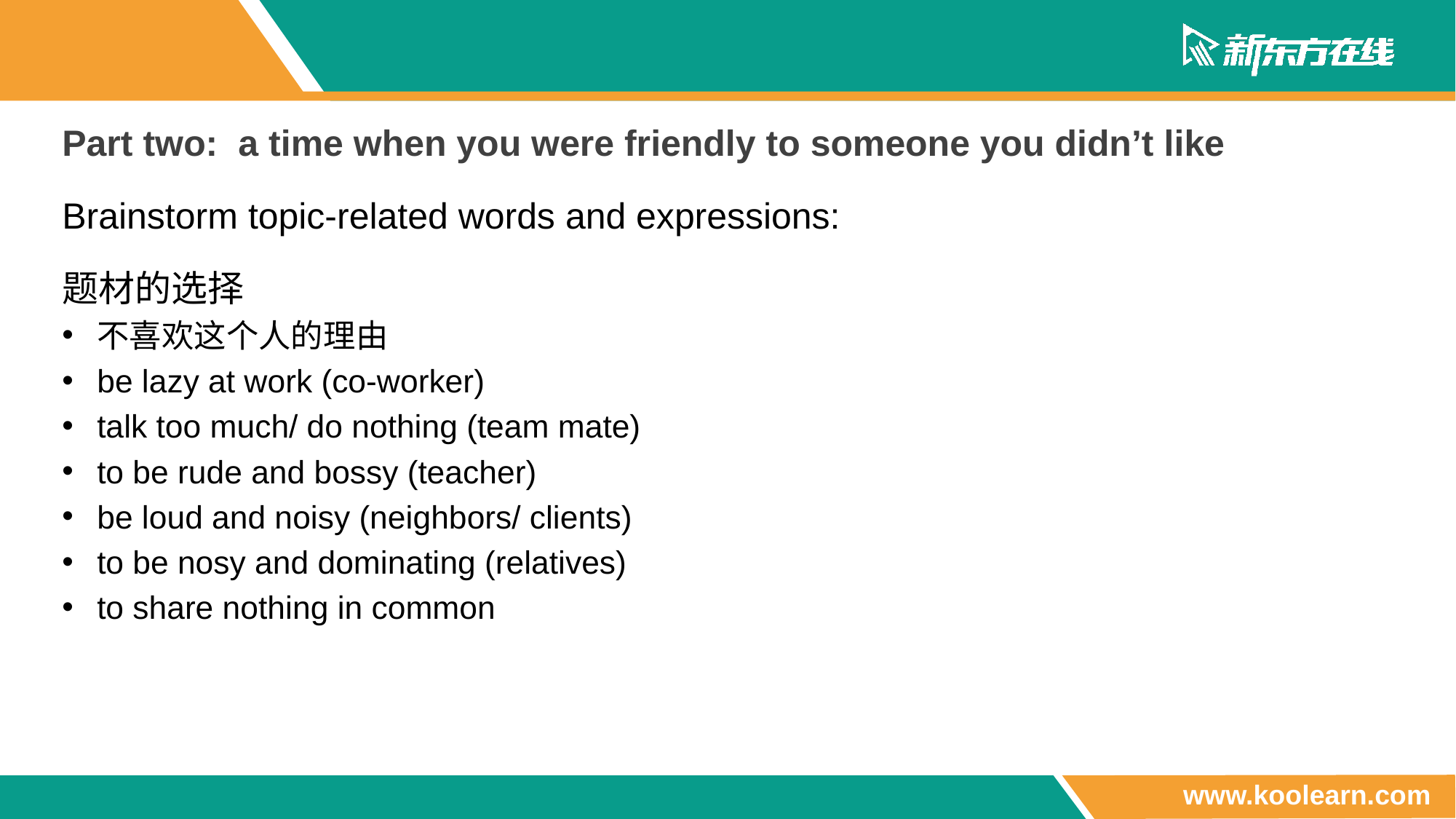

Part two:  a time when you were friendly to someone you didn’t like
Brainstorm topic-related words and expressions:
题材的选择
不喜欢这个人的理由
be lazy at work (co-worker)
talk too much/ do nothing (team mate)
to be rude and bossy (teacher)
be loud and noisy (neighbors/ clients)
to be nosy and dominating (relatives)
to share nothing in common